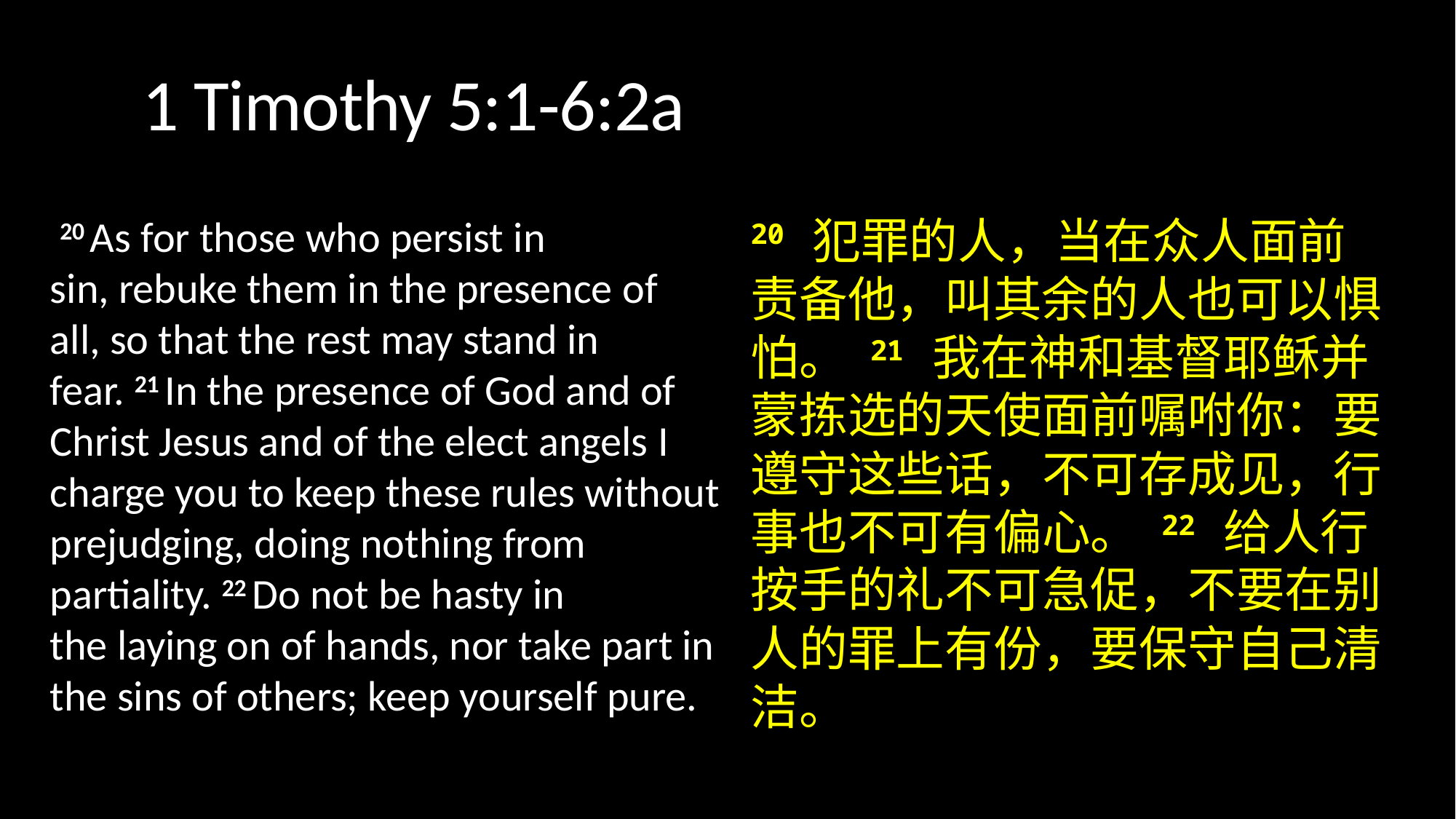

# 1 Timothy 5:1-6:2a
 20 As for those who persist in sin, rebuke them in the presence of all, so that the rest may stand in fear. 21 In the presence of God and of Christ Jesus and of the elect angels I charge you to keep these rules without prejudging, doing nothing from partiality. 22 Do not be hasty in the laying on of hands, nor take part in the sins of others; keep yourself pure.
20 犯罪的人，当在众人面前责备他，叫其余的人也可以惧怕。 21 我在神和基督耶稣并蒙拣选的天使面前嘱咐你：要遵守这些话，不可存成见，行事也不可有偏心。 22 给人行按手的礼不可急促，不要在别人的罪上有份，要保守自己清洁。